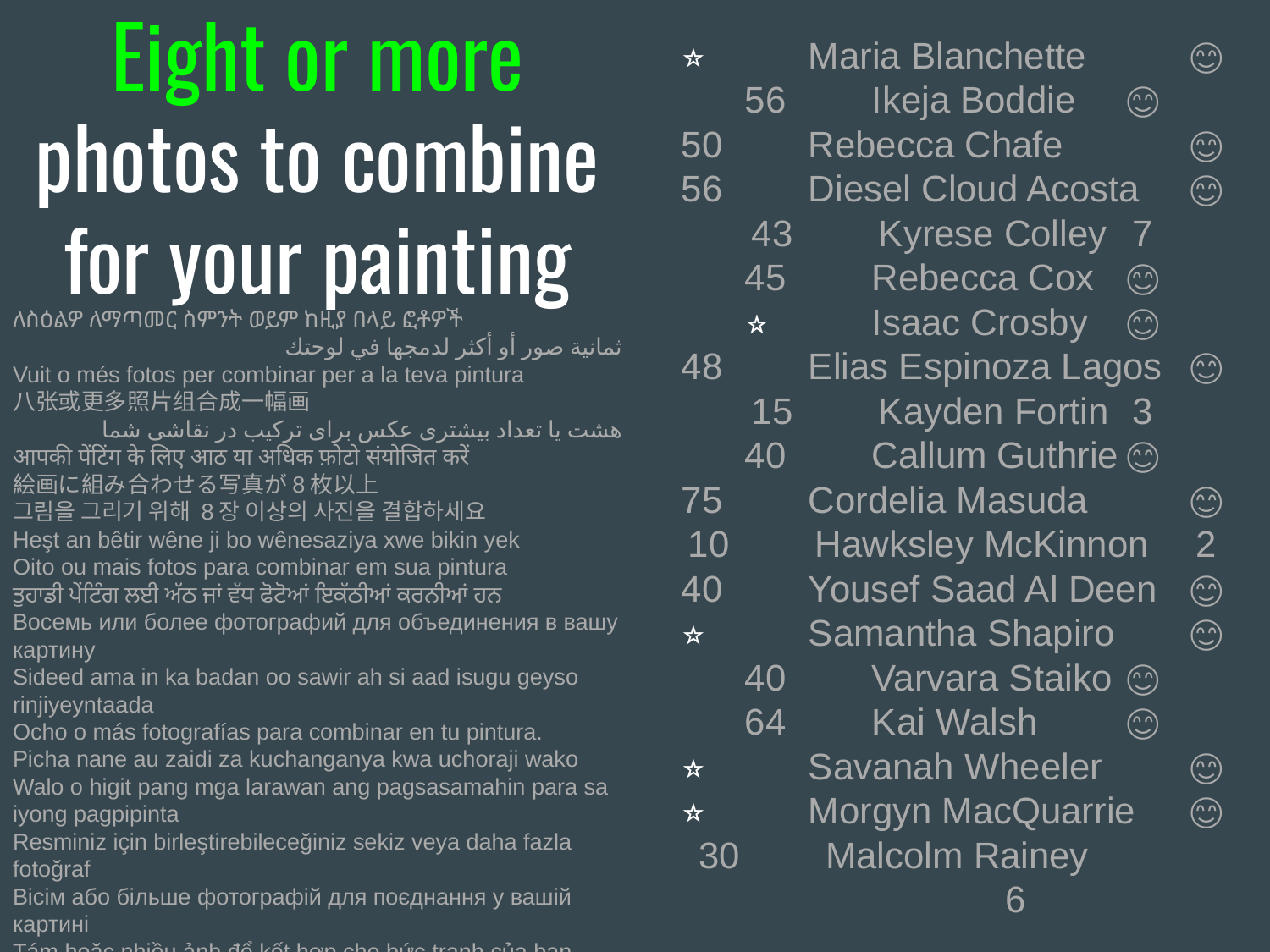

Eight or more photos to combine for your painting
⭐	Maria Blanchette	😊
56	Ikeja Boddie	😊
50	Rebecca Chafe	😊
56	Diesel Cloud Acosta	😊
43	Kyrese Colley	7
45	Rebecca Cox	😊
⭐	Isaac Crosby	😊
48	Elias Espinoza Lagos	😊
15	Kayden Fortin	3
40	Callum Guthrie	😊
75	Cordelia Masuda	😊
10	Hawksley McKinnon	2
40	Yousef Saad Al Deen	😊
⭐	Samantha Shapiro	😊
40	Varvara Staiko	😊
64	Kai Walsh	😊
⭐	Savanah Wheeler	😊
⭐	Morgyn MacQuarrie	😊
30	Malcolm Rainey		6
ለስዕልዎ ለማጣመር ስምንት ወይም ከዚያ በላይ ፎቶዎች
ثمانية صور أو أكثر لدمجها في لوحتك
Vuit o més fotos per combinar per a la teva pintura
八张或更多照片组合成一幅画
هشت یا تعداد بیشتری عکس برای ترکیب در نقاشی شما
आपकी पेंटिंग के लिए आठ या अधिक फ़ोटो संयोजित करें
絵画に組み合わせる写真が8枚以上
그림을 그리기 위해 8장 이상의 사진을 결합하세요
Heşt an bêtir wêne ji bo wênesaziya xwe bikin yek
Oito ou mais fotos para combinar em sua pintura
ਤੁਹਾਡੀ ਪੇਂਟਿੰਗ ਲਈ ਅੱਠ ਜਾਂ ਵੱਧ ਫੋਟੋਆਂ ਇਕੱਠੀਆਂ ਕਰਨੀਆਂ ਹਨ
Восемь или более фотографий для объединения в вашу картину
Sideed ama in ka badan oo sawir ah si aad isugu geyso rinjiyeyntaada
Ocho o más fotografías para combinar en tu pintura.
Picha nane au zaidi za kuchanganya kwa uchoraji wako
Walo o higit pang mga larawan ang pagsasamahin para sa iyong pagpipinta
Resminiz için birleştirebileceğiniz sekiz veya daha fazla fotoğraf
Вісім або більше фотографій для поєднання у вашій картині
Tám hoặc nhiều ảnh để kết hợp cho bức tranh của bạn